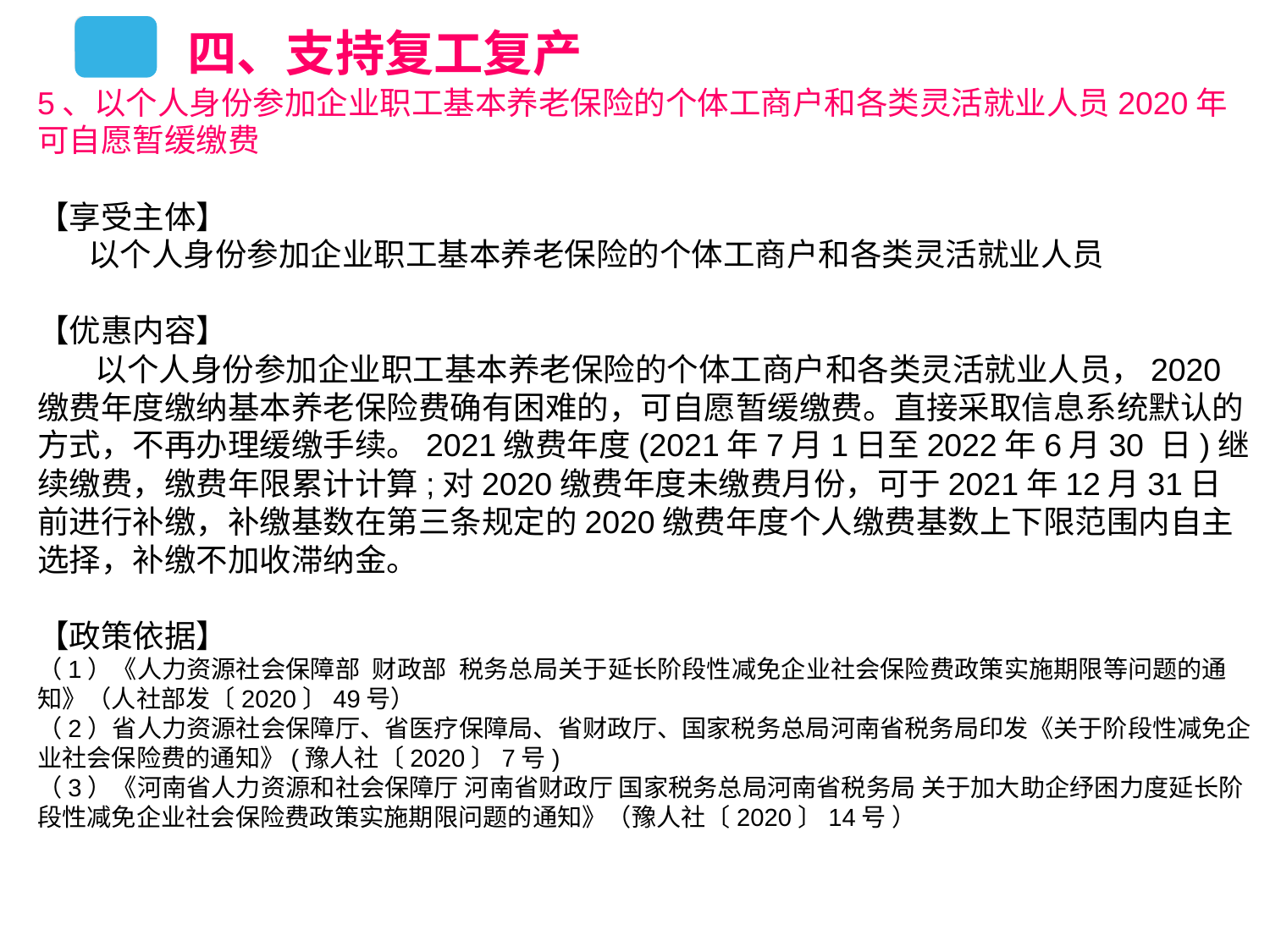

四、支持复工复产

5、以个人身份参加企业职工基本养老保险的个体工商户和各类灵活就业人员2020年可自愿暂缓缴费

【享受主体】
      以个人身份参加企业职工基本养老保险的个体工商户和各类灵活就业人员

【优惠内容】
       以个人身份参加企业职工基本养老保险的个体工商户和各类灵活就业人员，2020缴费年度缴纳基本养老保险费确有困难的，可自愿暂缓缴费。直接采取信息系统默认的方式，不再办理缓缴手续。2021缴费年度(2021年7月1日至2022年6月30 日)继续缴费，缴费年限累计计算;对2020缴费年度未缴费月份，可于2021年12月31日前进行补缴，补缴基数在第三条规定的2020缴费年度个人缴费基数上下限范围内自主选择，补缴不加收滞纳金。

【政策依据】
（1）《人力资源社会保障部 财政部 税务总局关于延长阶段性减免企业社会保险费政策实施期限等问题的通知》（人社部发〔2020〕49号）
（2）省人力资源社会保障厅、省医疗保障局、省财政厅、国家税务总局河南省税务局印发《关于阶段性减免企业社会保险费的通知》(豫人社〔2020〕7号)
（3）《河南省人力资源和社会保障厅 河南省财政厅 国家税务总局河南省税务局 关于加大助企纾困力度延长阶段性减免企业社会保险费政策实施期限问题的通知》（豫人社〔2020〕14号 ）